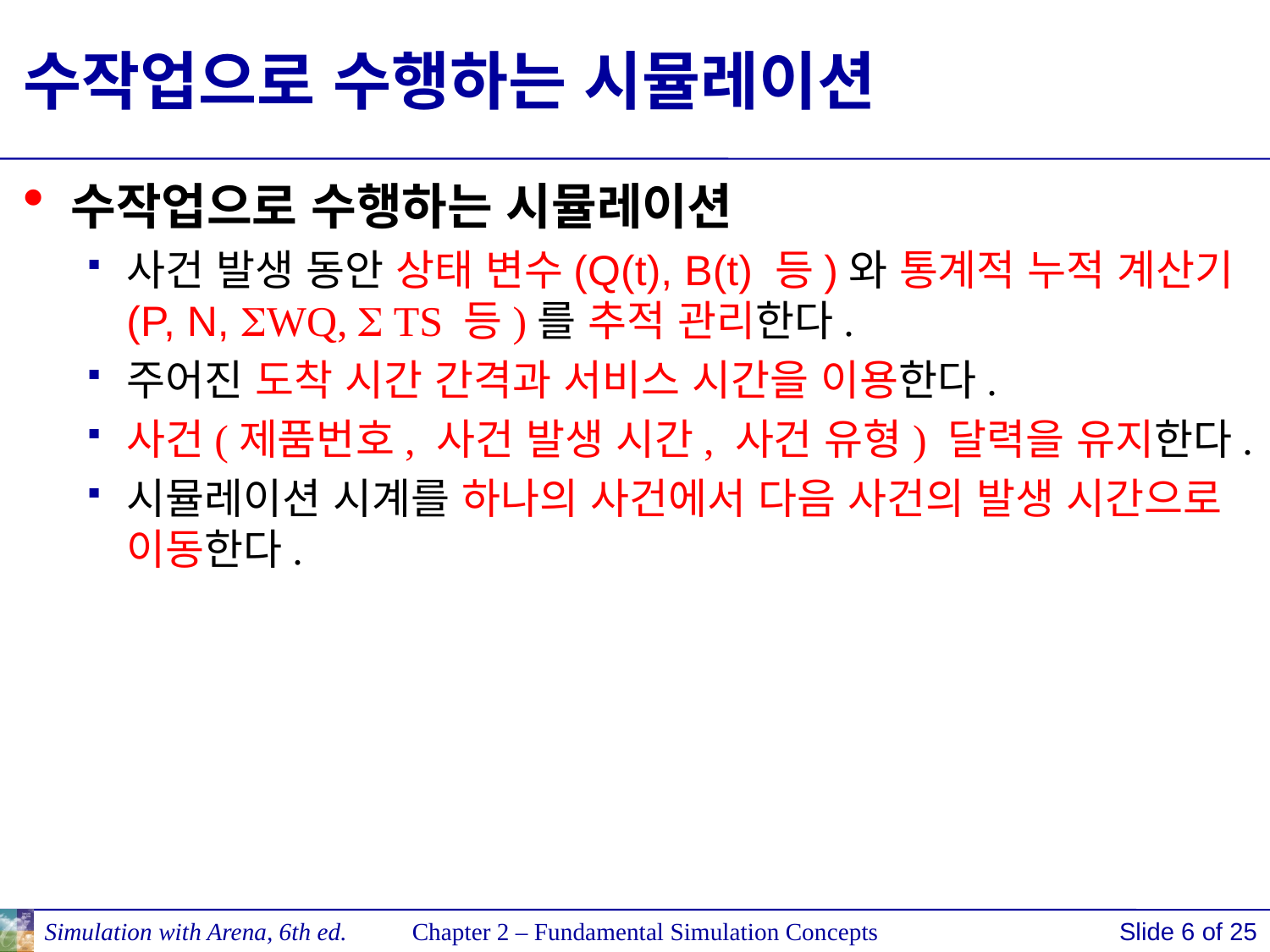

# 수작업으로 수행하는 시뮬레이션
수작업으로 수행하는 시뮬레이션
사건 발생 동안 상태 변수(Q(t), B(t) 등)와 통계적 누적 계산기(P, N, ΣWQ, Σ TS 등)를 추적 관리한다.
주어진 도착 시간 간격과 서비스 시간을 이용한다.
사건(제품번호, 사건 발생 시간, 사건 유형) 달력을 유지한다.
시뮬레이션 시계를 하나의 사건에서 다음 사건의 발생 시간으로 이동한다.
Simulation with Arena, 6th ed.
Chapter 2 – Fundamental Simulation Concepts
Slide 6 of 25